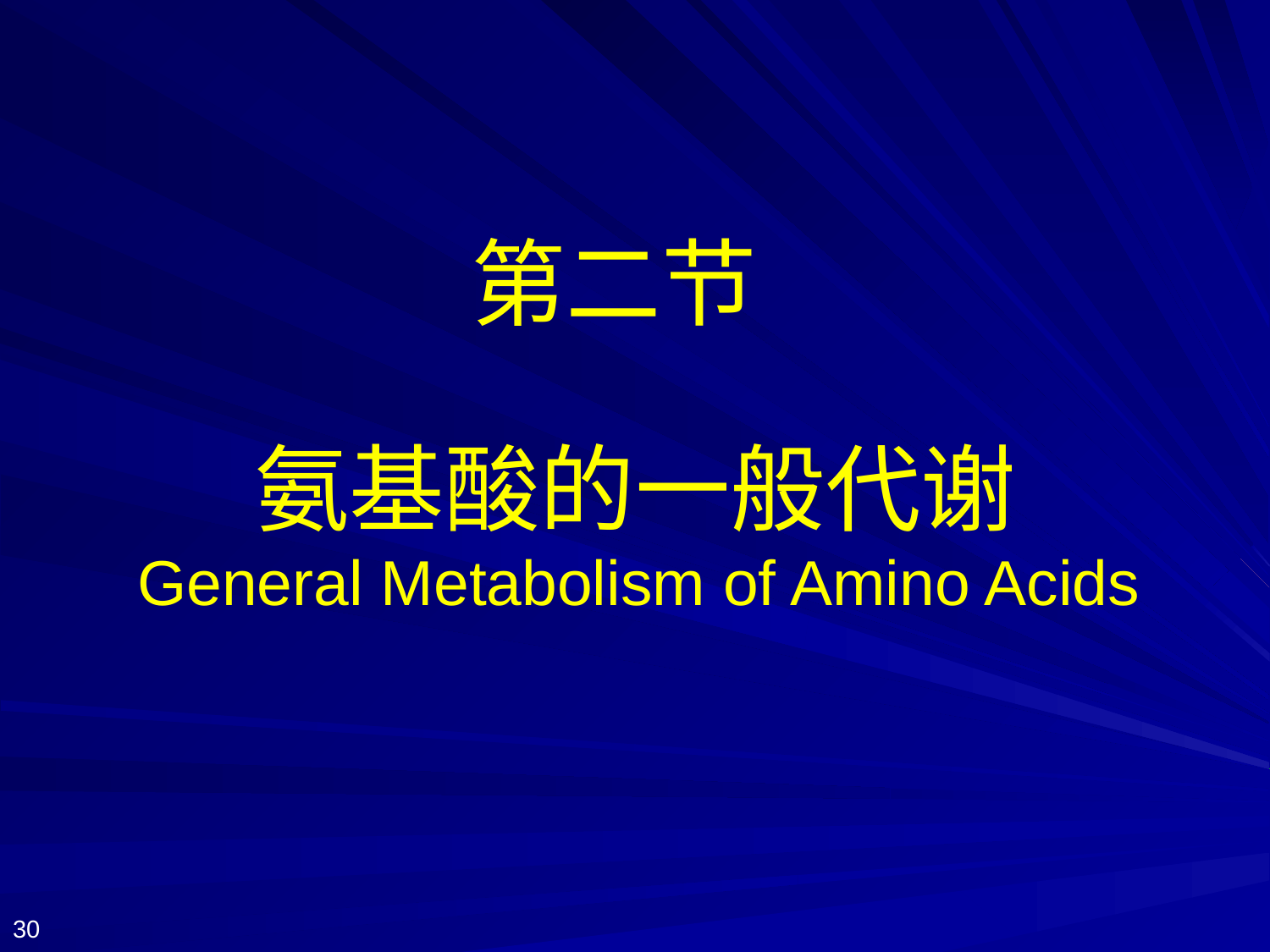

# 第二节 氨基酸的一般代谢
General Metabolism of Amino Acids
30